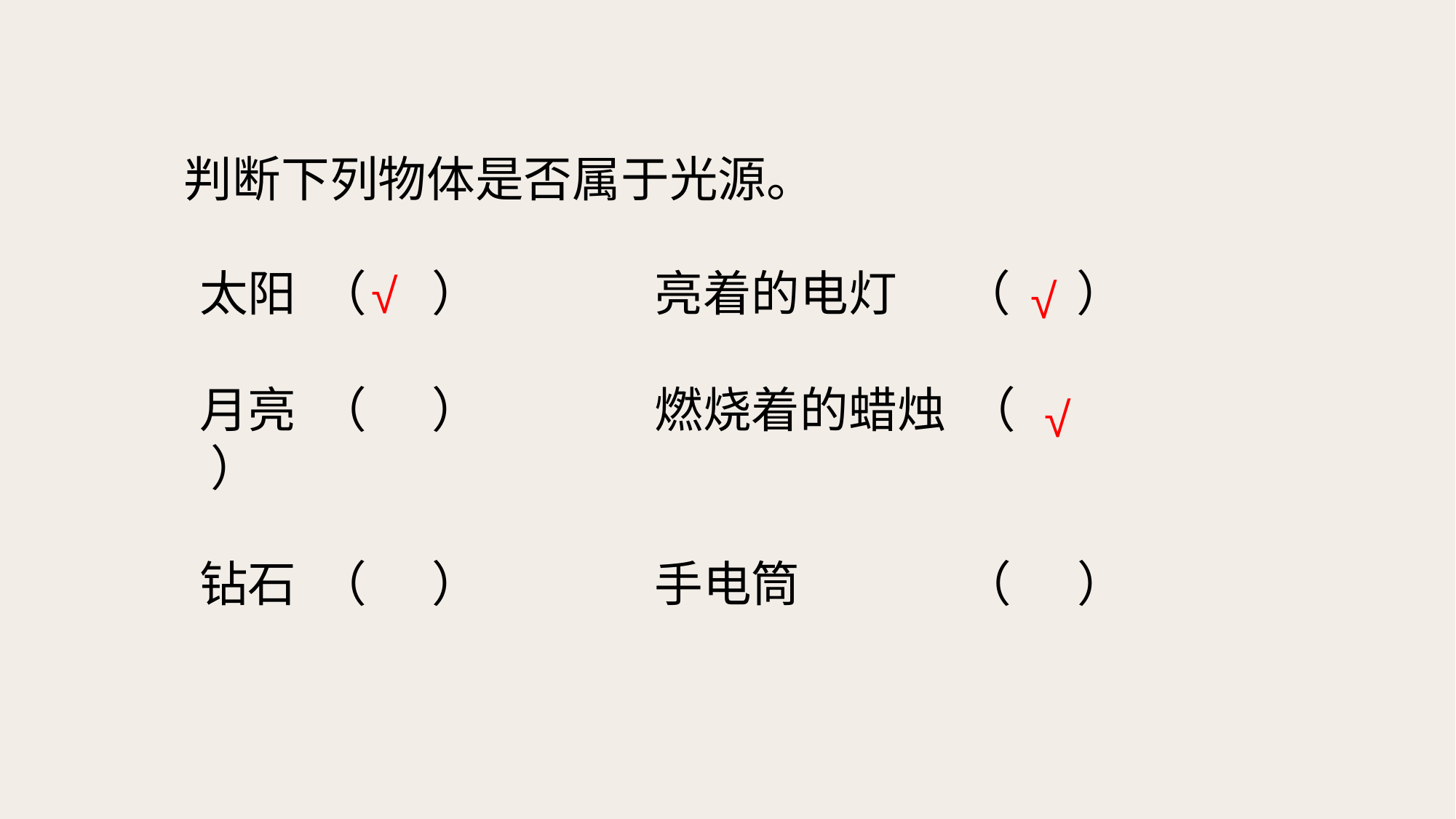

判断下列物体是否属于光源。
太阳  （      ）                亮着的电灯      （      ）

月亮  （      ）                燃烧着的蜡烛  （      ）

钻石  （      ）                手电筒               （      ）
√
√
√